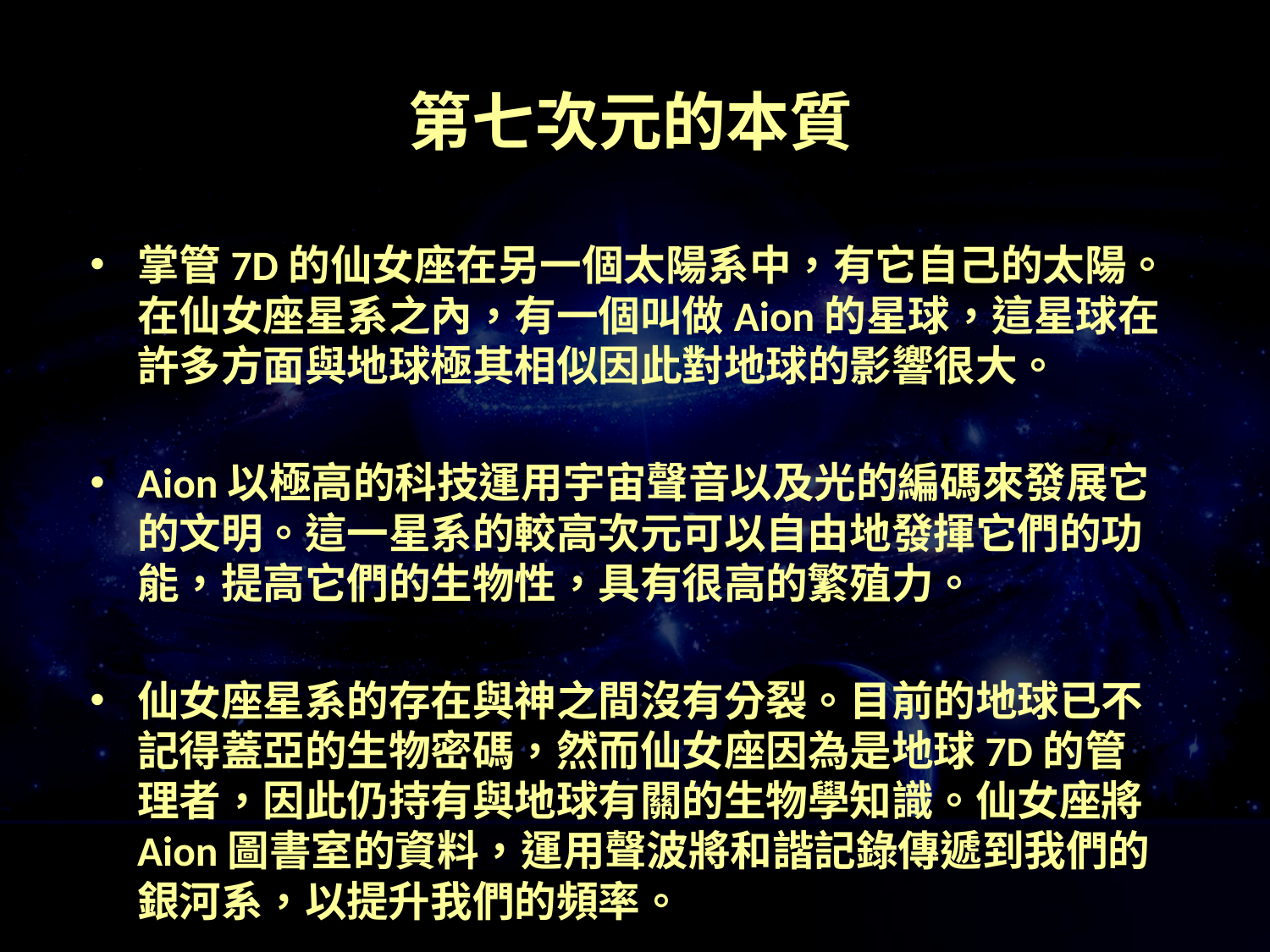

# 第七次元的本質
掌管7D的仙女座在另一個太陽系中，有它自己的太陽。在仙女座星系之內，有一個叫做Aion的星球，這星球在許多方面與地球極其相似因此對地球的影響很大。

Aion以極高的科技運用宇宙聲音以及光的編碼來發展它的文明。這一星系的較高次元可以自由地發揮它們的功能，提高它們的生物性，具有很高的繁殖力。

仙女座星系的存在與神之間沒有分裂。目前的地球已不記得蓋亞的生物密碼，然而仙女座因為是地球7D的管理者，因此仍持有與地球有關的生物學知識。仙女座將Aion圖書室的資料，運用聲波將和諧記錄傳遞到我們的銀河系，以提升我們的頻率。